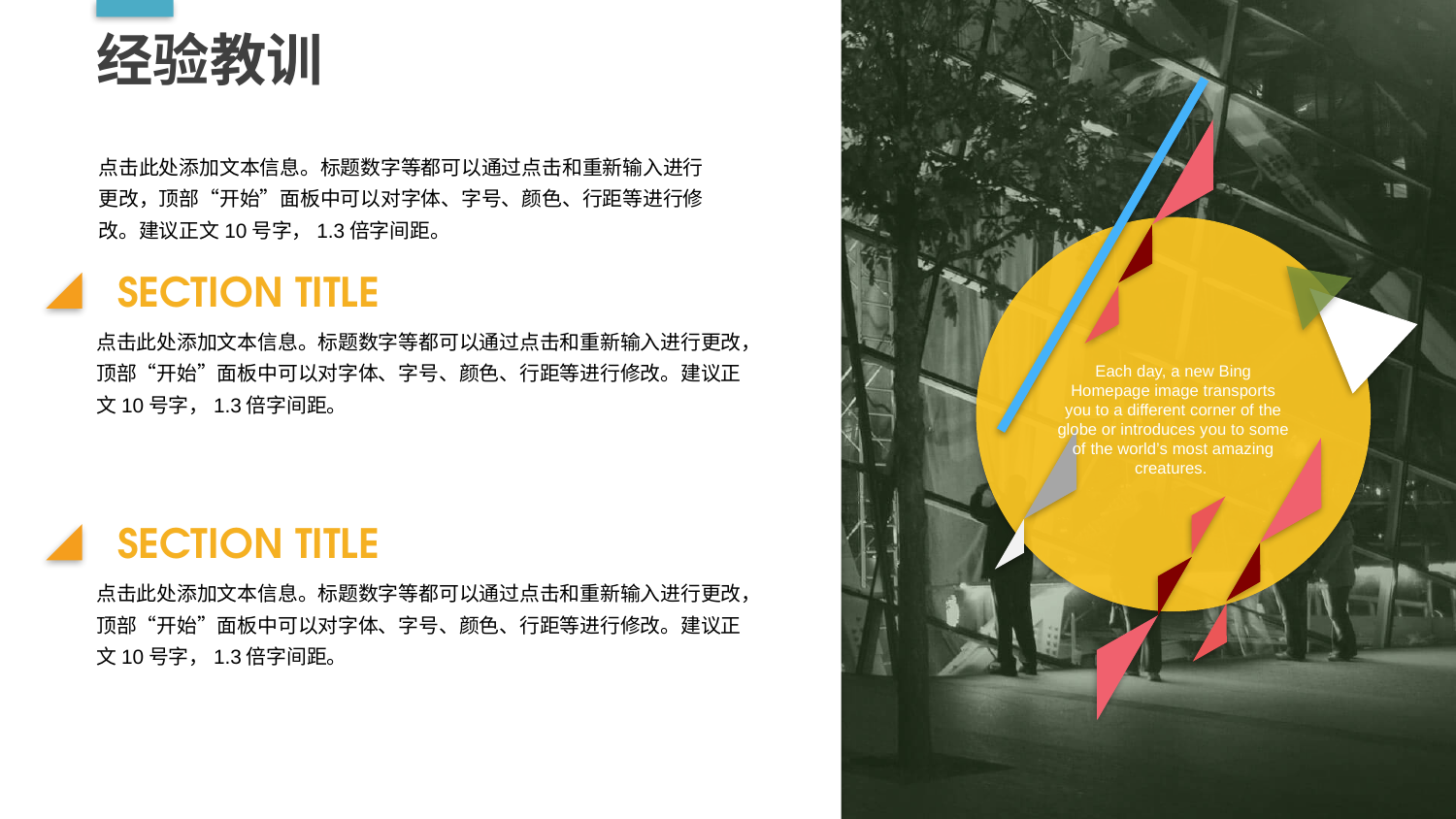

经验教训

点击此处添加文本信息。标题数字等都可以通过点击和重新输入进行更改，顶部“开始”面板中可以对字体、字号、颜色、行距等进行修改。建议正文10号字，1.3倍字间距。
SECTION TITLE

点击此处添加文本信息。标题数字等都可以通过点击和重新输入进行更改，顶部“开始”面板中可以对字体、字号、颜色、行距等进行修改。建议正文10号字，1.3倍字间距。
Each day, a new Bing Homepage image transports you to a different corner of the globe or introduces you to some of the world’s most amazing creatures.
SECTION TITLE

点击此处添加文本信息。标题数字等都可以通过点击和重新输入进行更改，顶部“开始”面板中可以对字体、字号、颜色、行距等进行修改。建议正文10号字，1.3倍字间距。